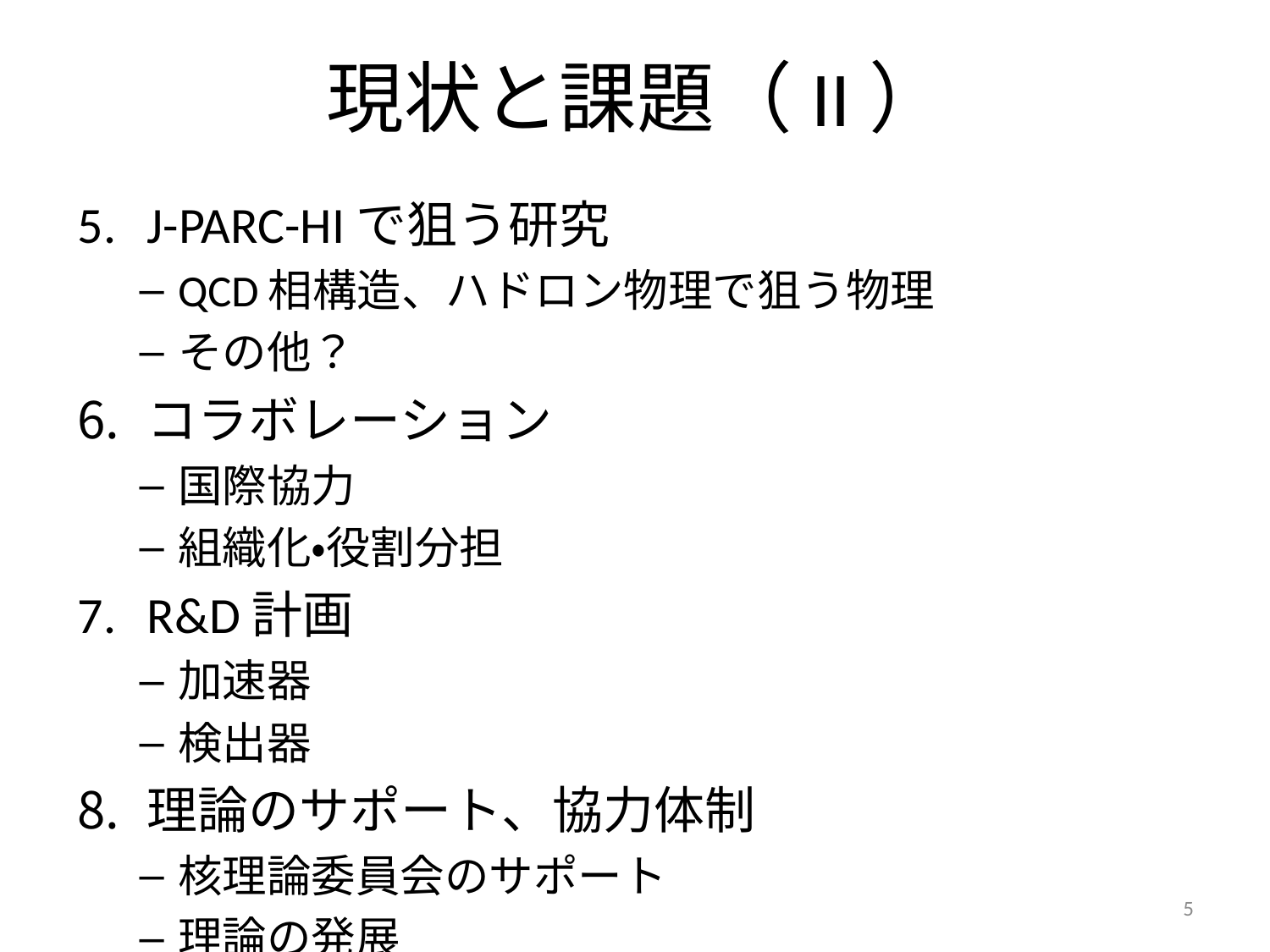

# 現状と課題（II）
J-PARC-HIで狙う研究
QCD相構造、ハドロン物理で狙う物理
その他？
コラボレーション
国際協力
組織化・役割分担
R&D計画
加速器
検出器
理論のサポート、協力体制
核理論委員会のサポート
理論の発展
5